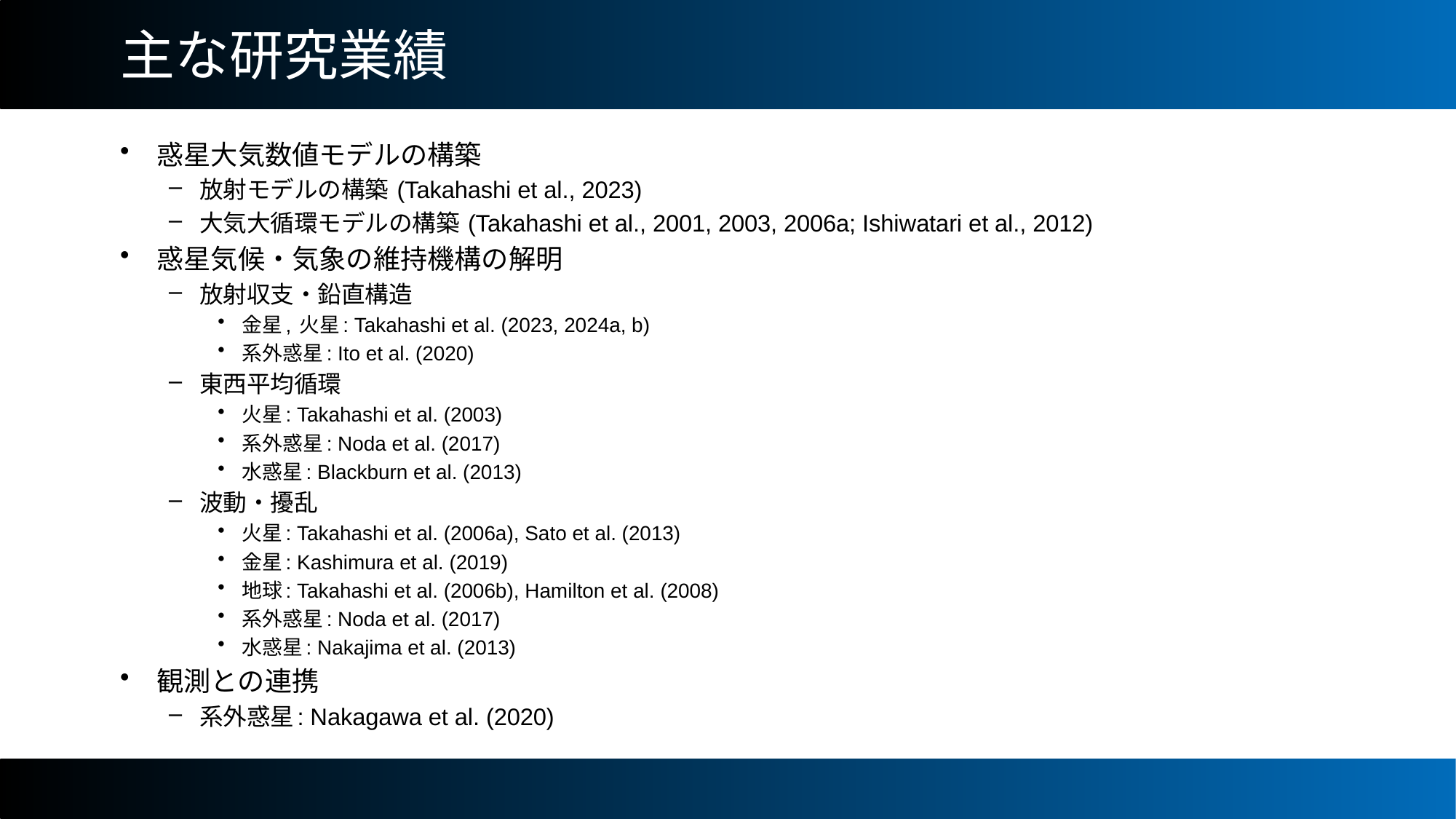

# 主な研究業績
惑星大気数値モデルの構築
放射モデルの構築 (Takahashi et al., 2023)
大気大循環モデルの構築 (Takahashi et al., 2001, 2003, 2006a; Ishiwatari et al., 2012)
惑星気候・気象の維持機構の解明
放射収支・鉛直構造
金星, 火星: Takahashi et al. (2023, 2024a, b)
系外惑星: Ito et al. (2020)
東西平均循環
火星: Takahashi et al. (2003)
系外惑星: Noda et al. (2017)
水惑星: Blackburn et al. (2013)
波動・擾乱
火星: Takahashi et al. (2006a), Sato et al. (2013)
金星: Kashimura et al. (2019)
地球: Takahashi et al. (2006b), Hamilton et al. (2008)
系外惑星: Noda et al. (2017)
水惑星: Nakajima et al. (2013)
観測との連携
系外惑星: Nakagawa et al. (2020)